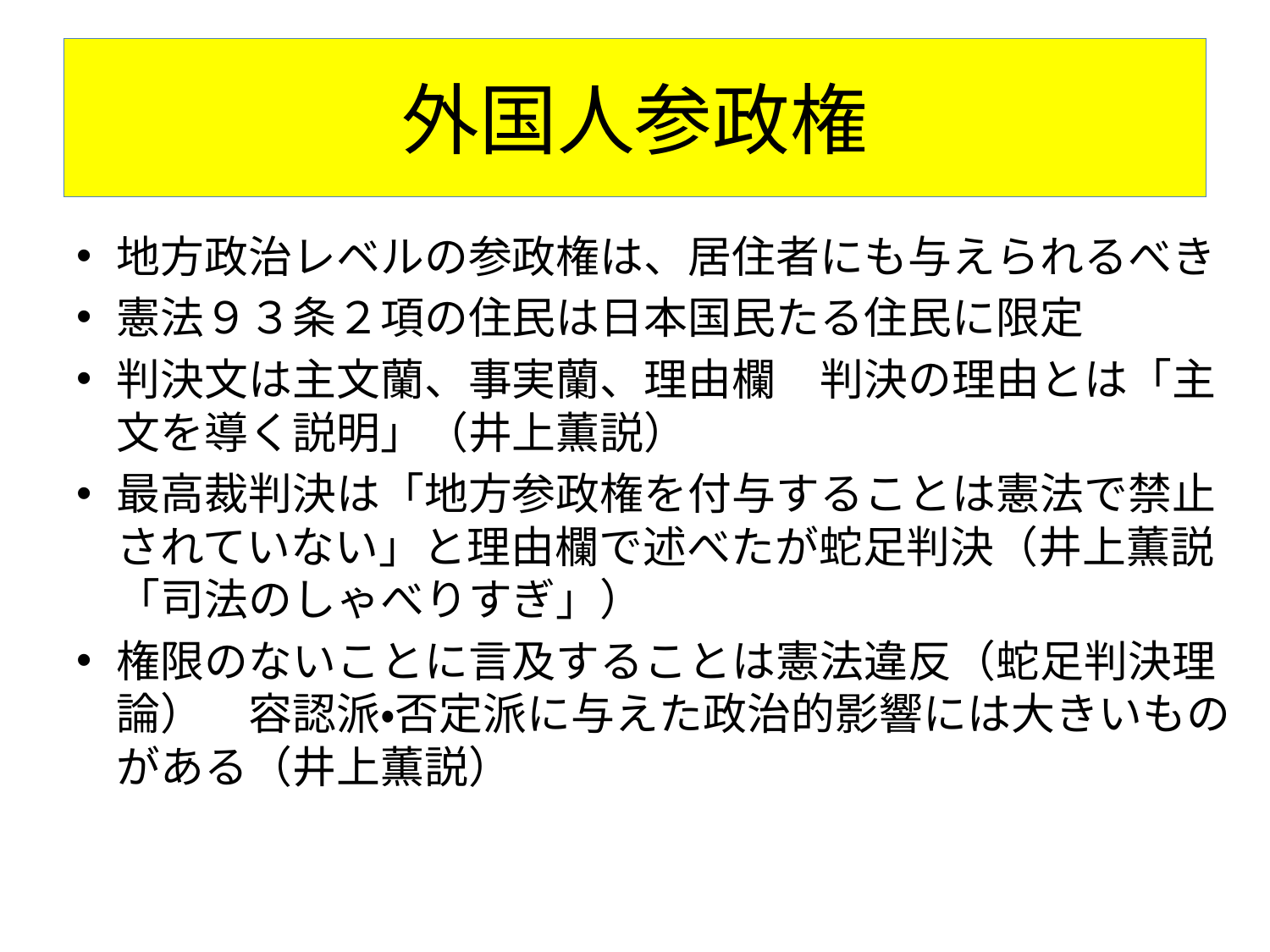

# 外国人参政権
地方政治レベルの参政権は、居住者にも与えられるべき
憲法９３条２項の住民は日本国民たる住民に限定
判決文は主文蘭、事実蘭、理由欄　判決の理由とは「主文を導く説明」（井上薫説）
最高裁判決は「地方参政権を付与することは憲法で禁止されていない」と理由欄で述べたが蛇足判決（井上薫説「司法のしゃべりすぎ」）
権限のないことに言及することは憲法違反（蛇足判決理論）　容認派・否定派に与えた政治的影響には大きいものがある（井上薫説）